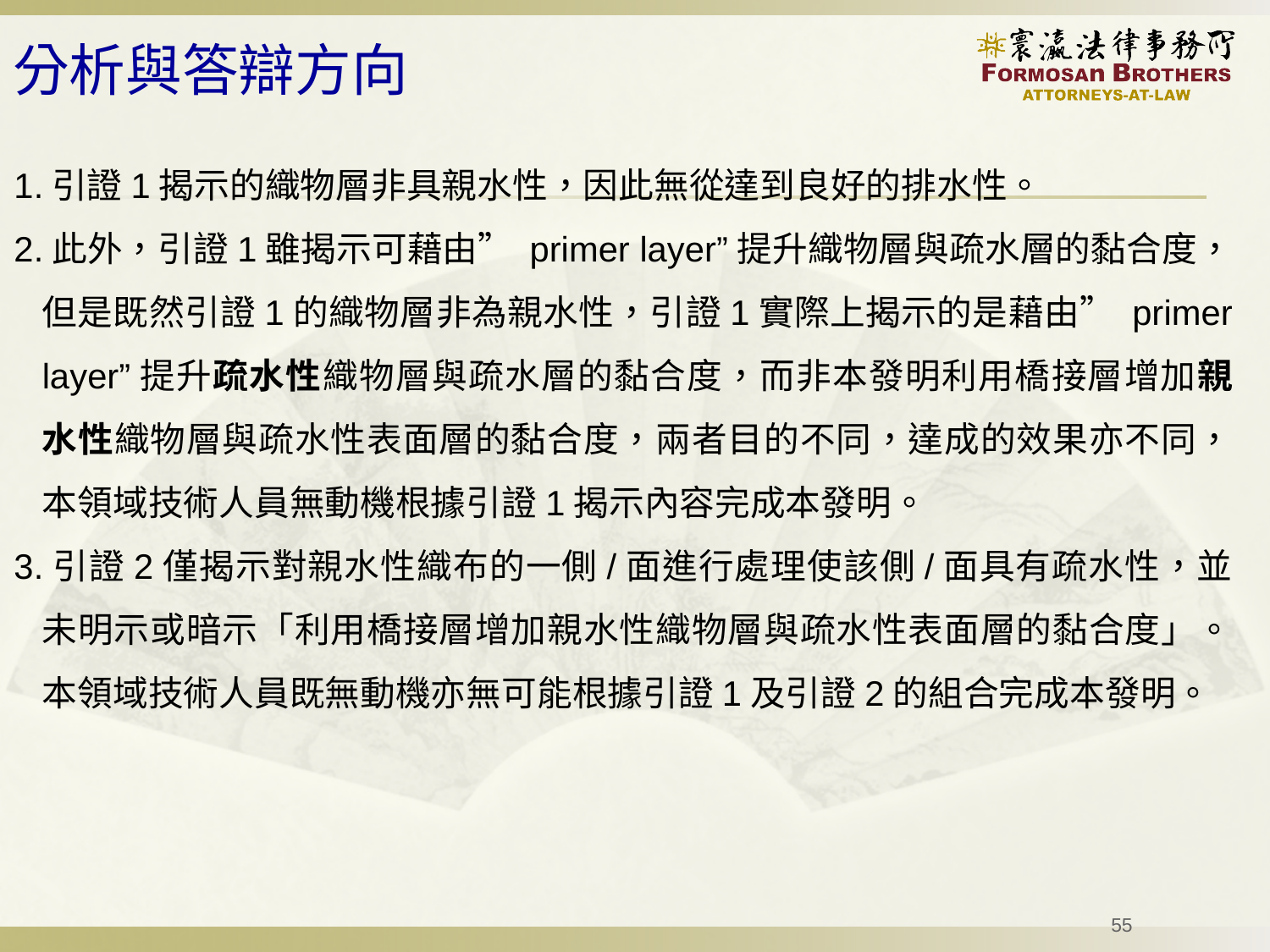

# 分析與答辯方向
1.引證1揭示的織物層非具親水性，因此無從達到良好的排水性。
2.此外，引證1雖揭示可藉由” primer layer”提升織物層與疏水層的黏合度，但是既然引證1的織物層非為親水性，引證1實際上揭示的是藉由” primer layer”提升疏水性織物層與疏水層的黏合度，而非本發明利用橋接層增加親水性織物層與疏水性表面層的黏合度，兩者目的不同，達成的效果亦不同，本領域技術人員無動機根據引證1揭示內容完成本發明。
3.引證2僅揭示對親水性織布的一側/面進行處理使該側/面具有疏水性，並未明示或暗示「利用橋接層增加親水性織物層與疏水性表面層的黏合度」。本領域技術人員既無動機亦無可能根據引證1及引證2的組合完成本發明。
55